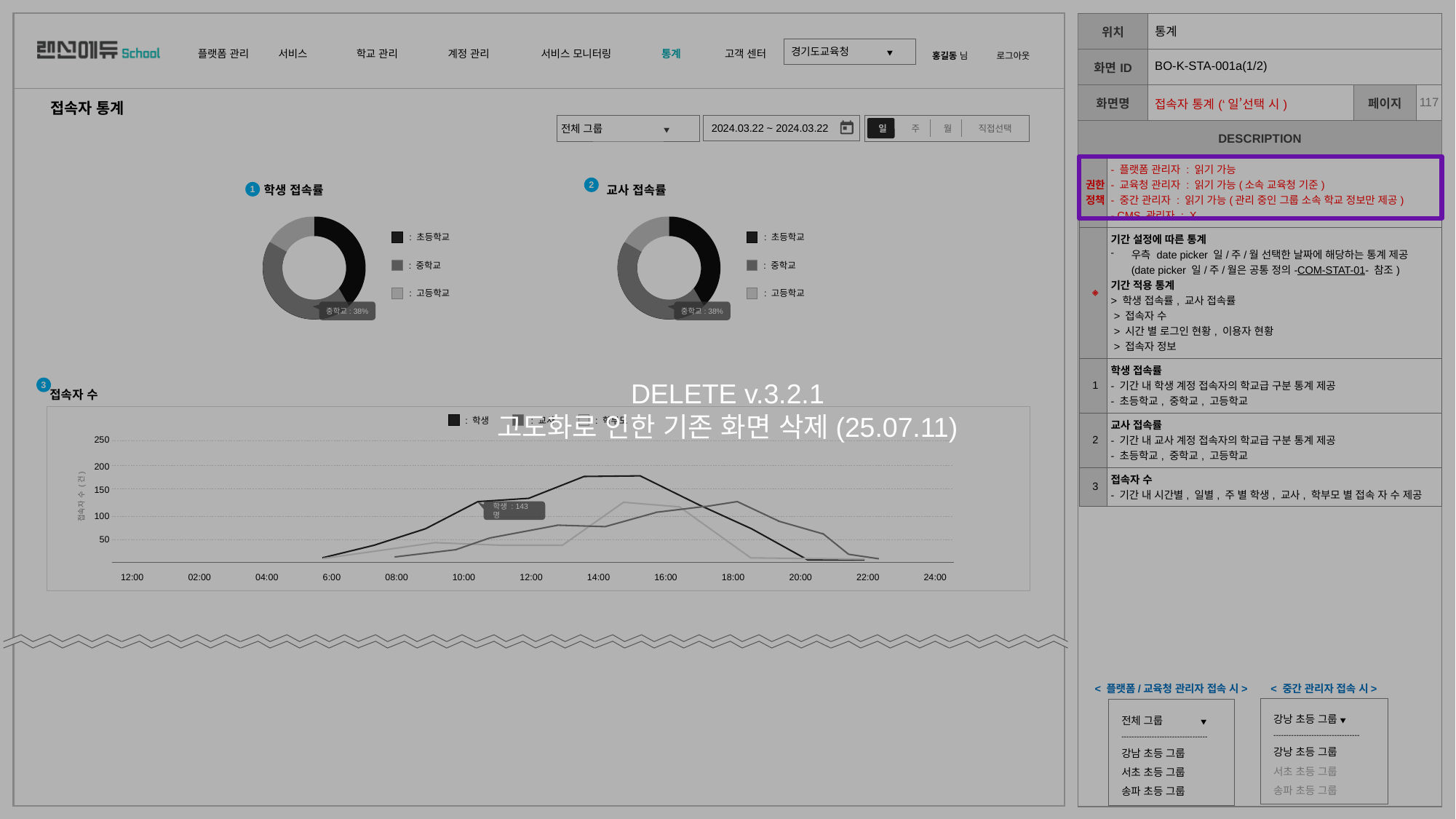

DELETE v.3.2.1
고도화로 인한 기존 화면 삭제(25.07.11)
|  | 통계 |  |  |
| --- | --- | --- | --- |
|  | BO-K-STA-001a(1/2) |  |  |
|  | 접속자 통계(‘일’선택 시) |  |  |
접속자 통계
2024.03.22 ~ 2024.03.22

일
주
월
직접선택
전체 그룹                     ▼

| 권한 정책 | - 플랫폼 관리자 : 읽기 가능 - 교육청 관리자 : 읽기 가능(소속 교육청 기준) - 중간 관리자 : 읽기 가능(관리 중인 그룹 소속 학교 정보만 제공) - CMS 관리자 : X |
| --- | --- |
| ※ | 기간 설정에 따른 통계 우측 date picker 일/주/월 선택한 날짜에 해당하는 통계 제공 (date picker 일/주/월은 공통 정의-COM-STAT-01- 참조) 기간 적용 통계 > 학생 접속률, 교사 접속률 > 접속자 수 > 시간 별 로그인 현황, 이용자 현황 > 접속자 정보 |
| 1 | 학생 접속률 - 기간 내 학생 계정 접속자의 학교급 구분 통계 제공 - 초등학교, 중학교, 고등학교 |
| 2 | 교사 접속률 - 기간 내 교사 계정 접속자의 학교급 구분 통계 제공 - 초등학교, 중학교, 고등학교 |
| 3 | 접속자 수 - 기간 내 시간별, 일별, 주 별 학생, 교사, 학부모 별 접속 자 수 제공 |
2
1
학생 접속률
교사 접속률

: 초등학교

: 중학교

: 고등학교

: 초등학교

: 중학교

: 고등학교

중학교: 38%
중학교: 38%
3
접속자 수

: 학생
: 교사
: 학부모

250
200

150
접속자 수 (건)
학생 : 143명
100
50
12:00
02:00
04:00
6:00
08:00
10:00
12:00
14:00
16:00
18:00
20:00
22:00
24:00

< 플랫폼/교육청 관리자 접속 시>
< 중간 관리자 접속 시>
강낭 초등 그룹 ▼
----------------------------------
강낭 초등 그룹
서초 초등 그룹
송파 초등 그룹
전체 그룹             ▼
----------------------------------
강남 초등 그룹
서초 초등 그룹
송파 초등 그룹